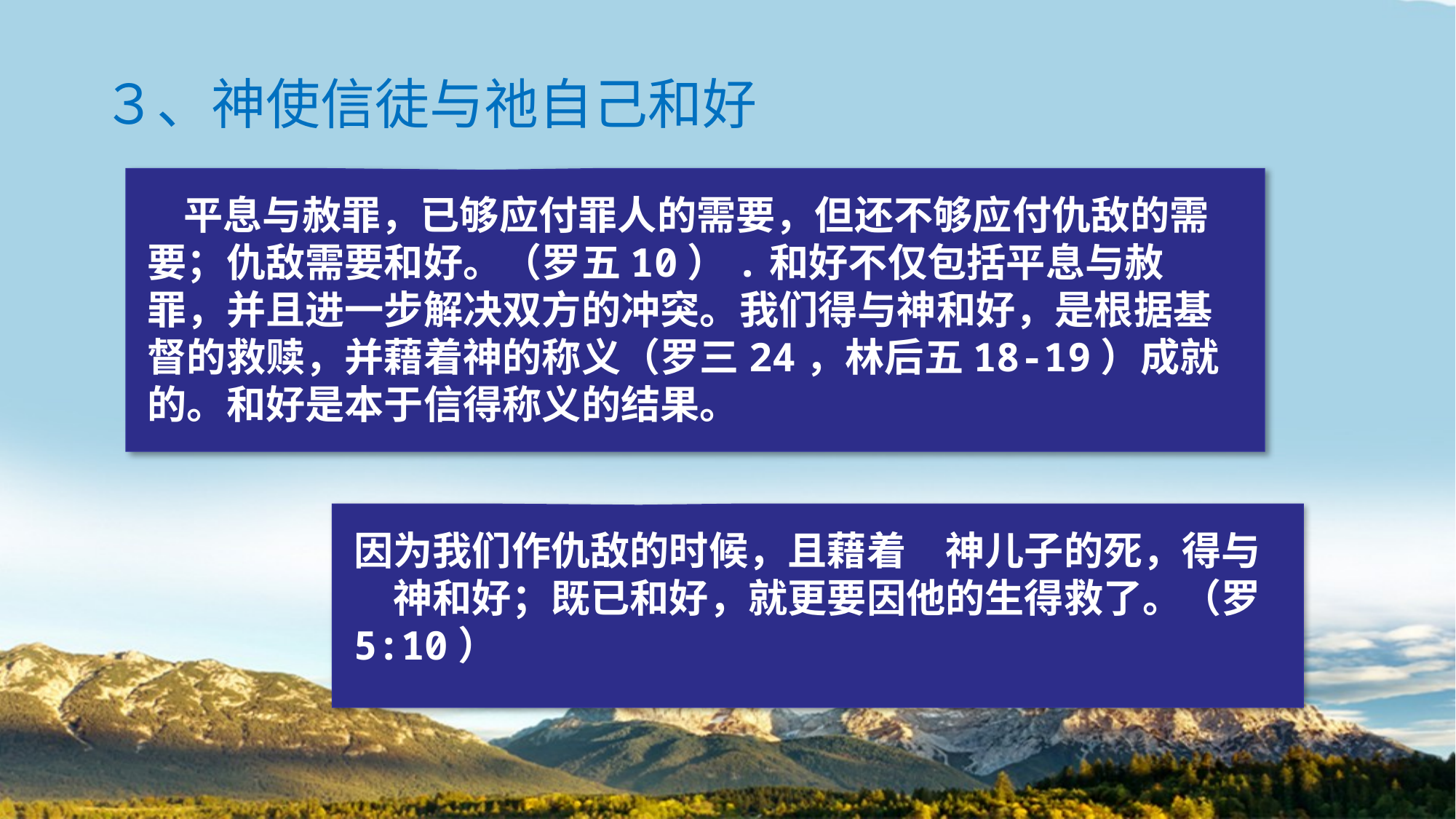

３、神使信徒与祂自己和好
   平息与赦罪，已够应付罪人的需要，但还不够应付仇敌的需要；仇敌需要和好。（罗五10）.和好不仅包括平息与赦罪，并且进一步解决双方的冲突。我们得与神和好，是根据基督的救赎，并藉着神的称义（罗三24，林后五18-19）成就的。和好是本于信得称义的结果。
因为我们作仇敌的时候，且藉着　神儿子的死，得与　神和好；既已和好，就更要因他的生得救了。（罗5:10）